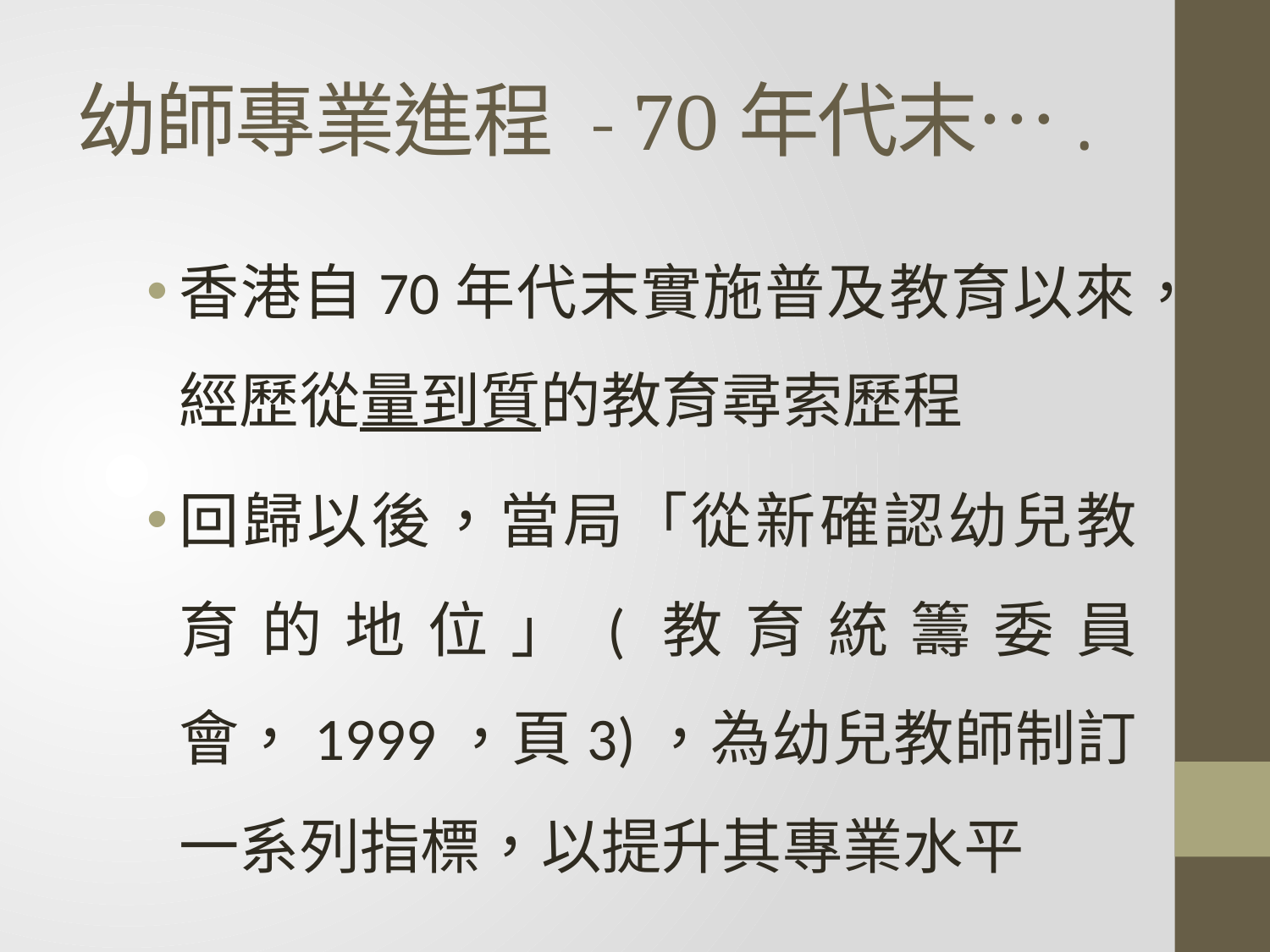

# 幼師專業進程 - 70年代末….
香港自70年代末實施普及教育以來，經歷從量到質的教育尋索歷程
回歸以後，當局「從新確認幼兒教育的地位」(教育統籌委員會，1999，頁3)，為幼兒教師制訂一系列指標，以提升其專業水平